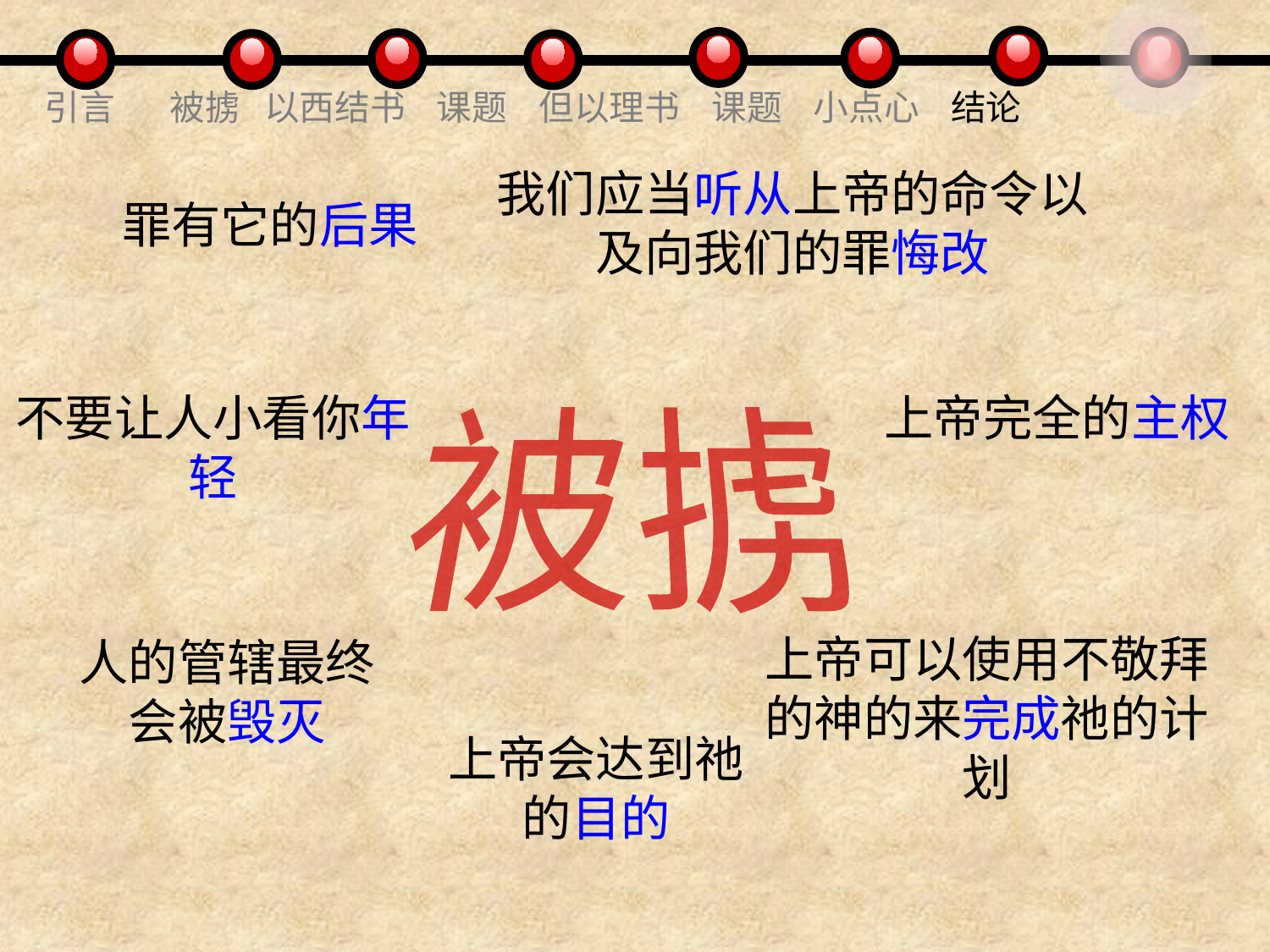

引言       被掳   以西结书    课题    但以理书    课题    小点心    结论
我们应当听从上帝的命令以及向我们的罪悔改
罪有它的后果
不要让人小看你年轻
上帝完全的主权
被掳
上帝可以使用不敬拜的神的来完成祂的计划
人的管辖最终会被毁灭
上帝会达到祂的目的